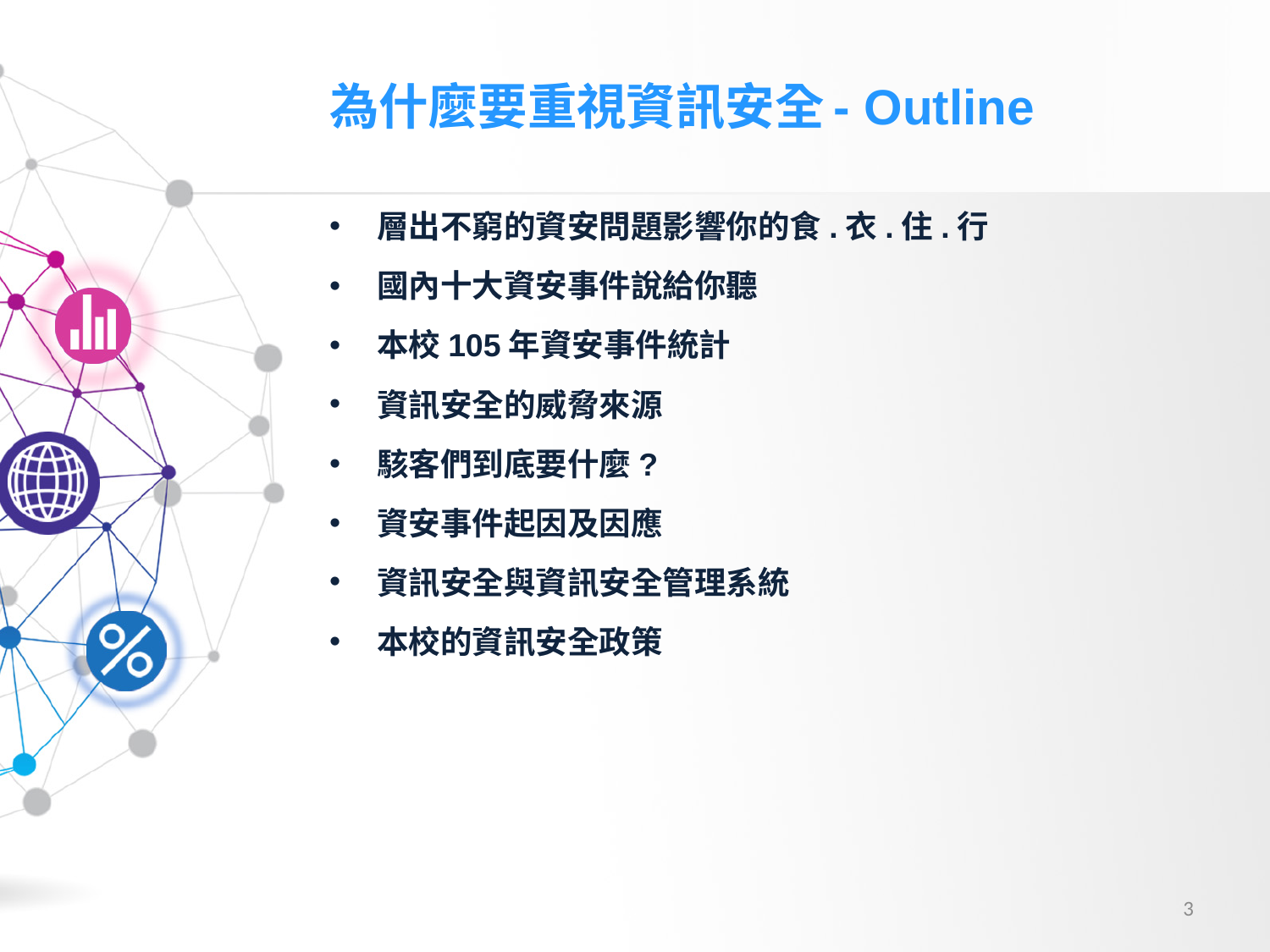

# 為什麼要重視資訊安全- Outline
層出不窮的資安問題影響你的食.衣.住.行
國內十大資安事件說給你聽
本校105年資安事件統計
資訊安全的威脅來源
駭客們到底要什麼?
資安事件起因及因應
資訊安全與資訊安全管理系統
本校的資訊安全政策
3